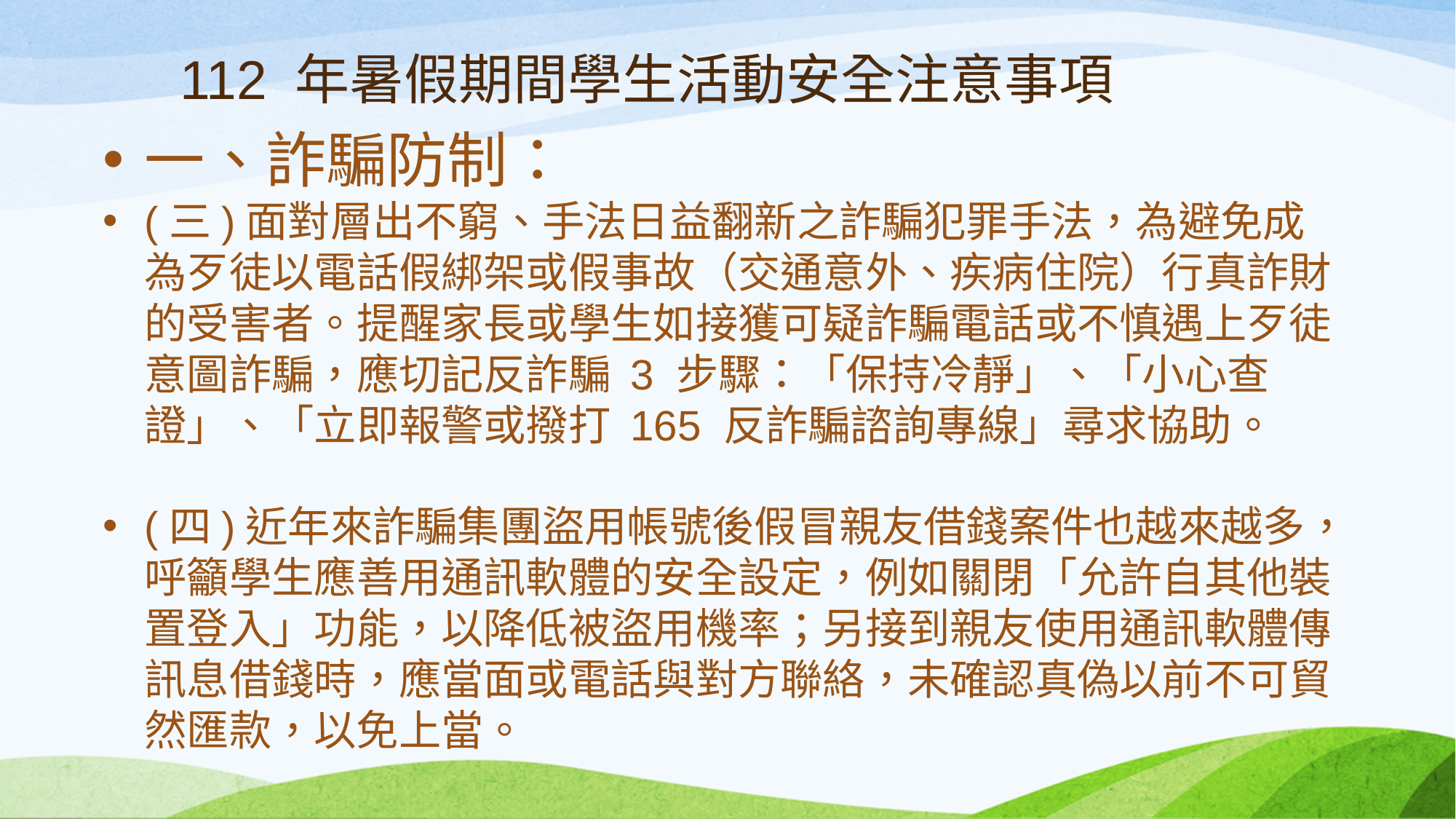

112 年暑假期間學生活動安全注意事項
一、詐騙防制：
(三)面對層出不窮、手法日益翻新之詐騙犯罪手法，為避免成為歹徒以電話假綁架或假事故（交通意外、疾病住院）行真詐財的受害者。提醒家長或學生如接獲可疑詐騙電話或不慎遇上歹徒意圖詐騙，應切記反詐騙 3 步驟：「保持冷靜」、「小心查證」、「立即報警或撥打 165 反詐騙諮詢專線」尋求協助。

(四)近年來詐騙集團盜用帳號後假冒親友借錢案件也越來越多，呼籲學生應善用通訊軟體的安全設定，例如關閉「允許自其他裝置登入」功能，以降低被盜用機率；另接到親友使用通訊軟體傳訊息借錢時，應當面或電話與對方聯絡，未確認真偽以前不可貿然匯款，以免上當。